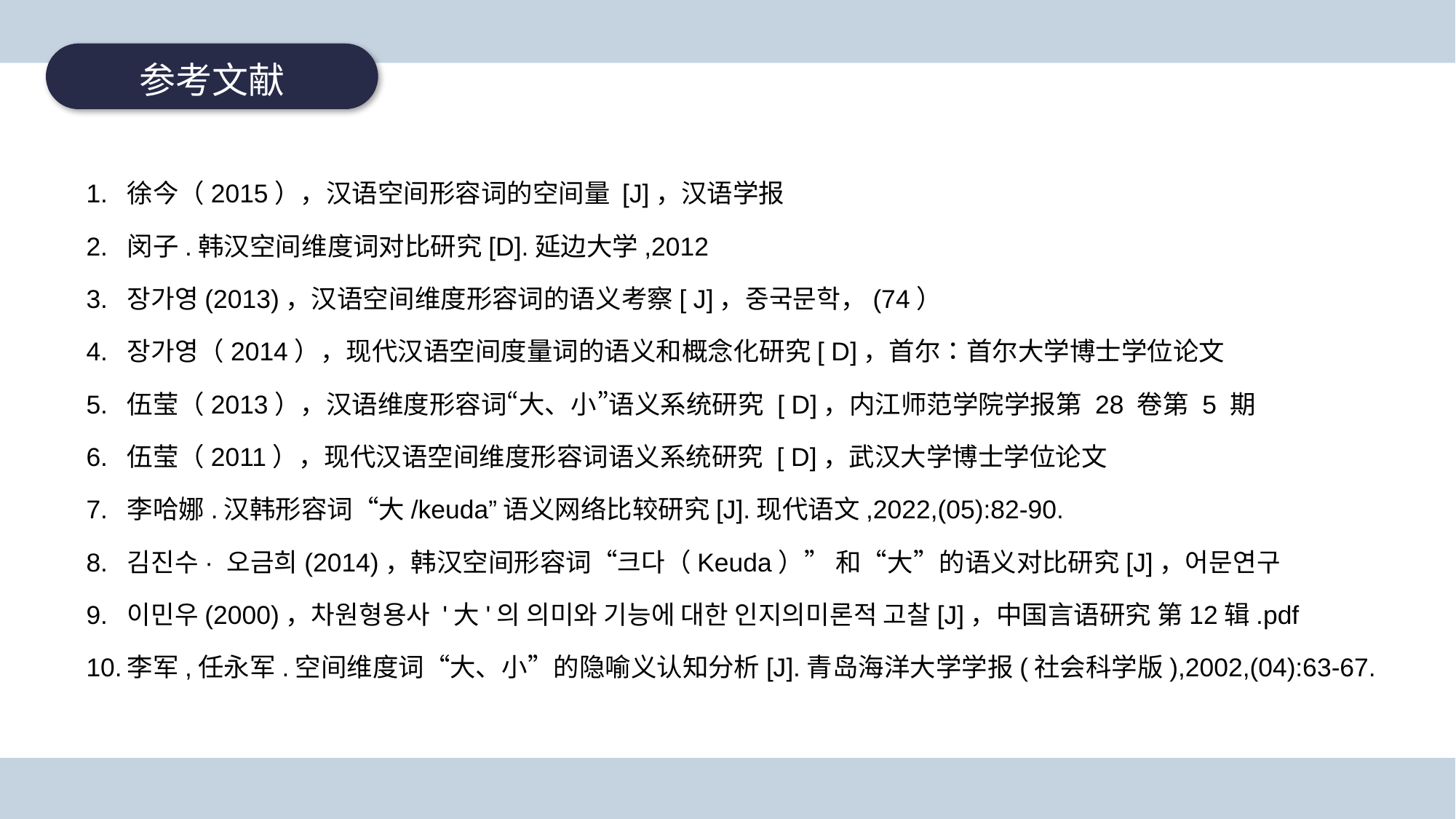

参考文献

徐今（2015），汉语空间形容词的空间量 [J]，汉语学报
闵子.韩汉空间维度词对比研究[D].延边大学,2012
장가영(2013)，汉语空间维度形容词的语义考察[ J]，중국문학，(74）
장가영（2014），现代汉语空间度量词的语义和概念化研究[ D]，首尔：首尔大学博士学位论文
伍莹（2013），汉语维度形容词“大、小”语义系统研究 [ D]，内江师范学院学报第 28 卷第 5 期
伍莹（2011），现代汉语空间维度形容词语义系统研究 [ D]，武汉大学博士学位论文
李哈娜.汉韩形容词“大/keuda”语义网络比较研究[J].现代语文,2022,(05):82-90.
김진수· 오금희(2014)，韩汉空间形容词“크다（Keuda）” 和“大”的语义对比研究[J]，어문연구
이민우(2000)，차원형용사 '大'의 의미와 기능에 대한 인지의미론적 고찰[J]，中国言语研究 第12辑.pdf
李军,任永军.空间维度词“大、小”的隐喻义认知分析[J].青岛海洋大学学报(社会科学版),2002,(04):63-67.